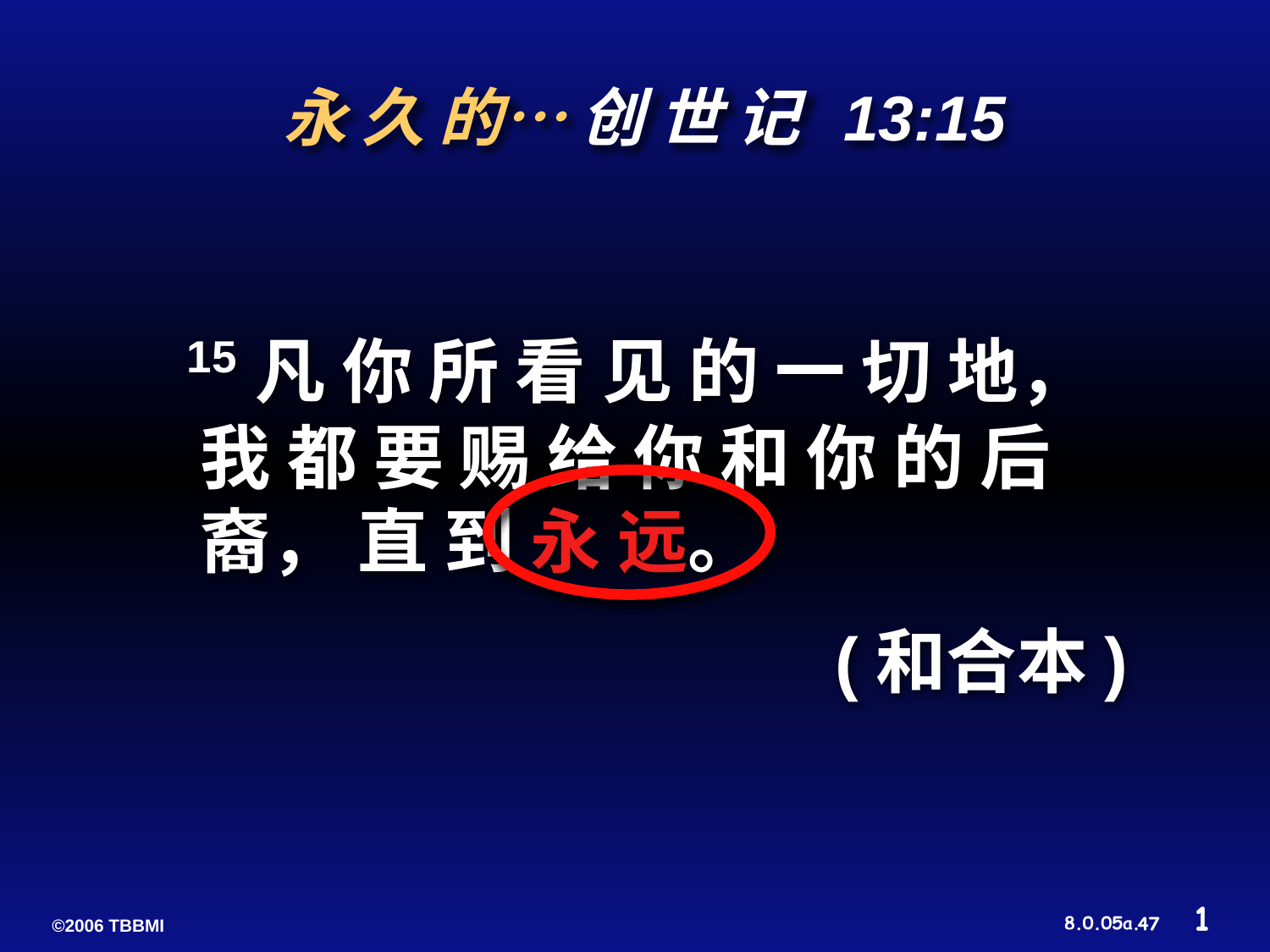

永 久 的… 创 世 记  13:15

    15凡 你 所 看 见 的 一 切 地， 我 都 要 赐 给 你 和 你 的 后 裔， 直 到 永 远。
						(和合本)

1
47